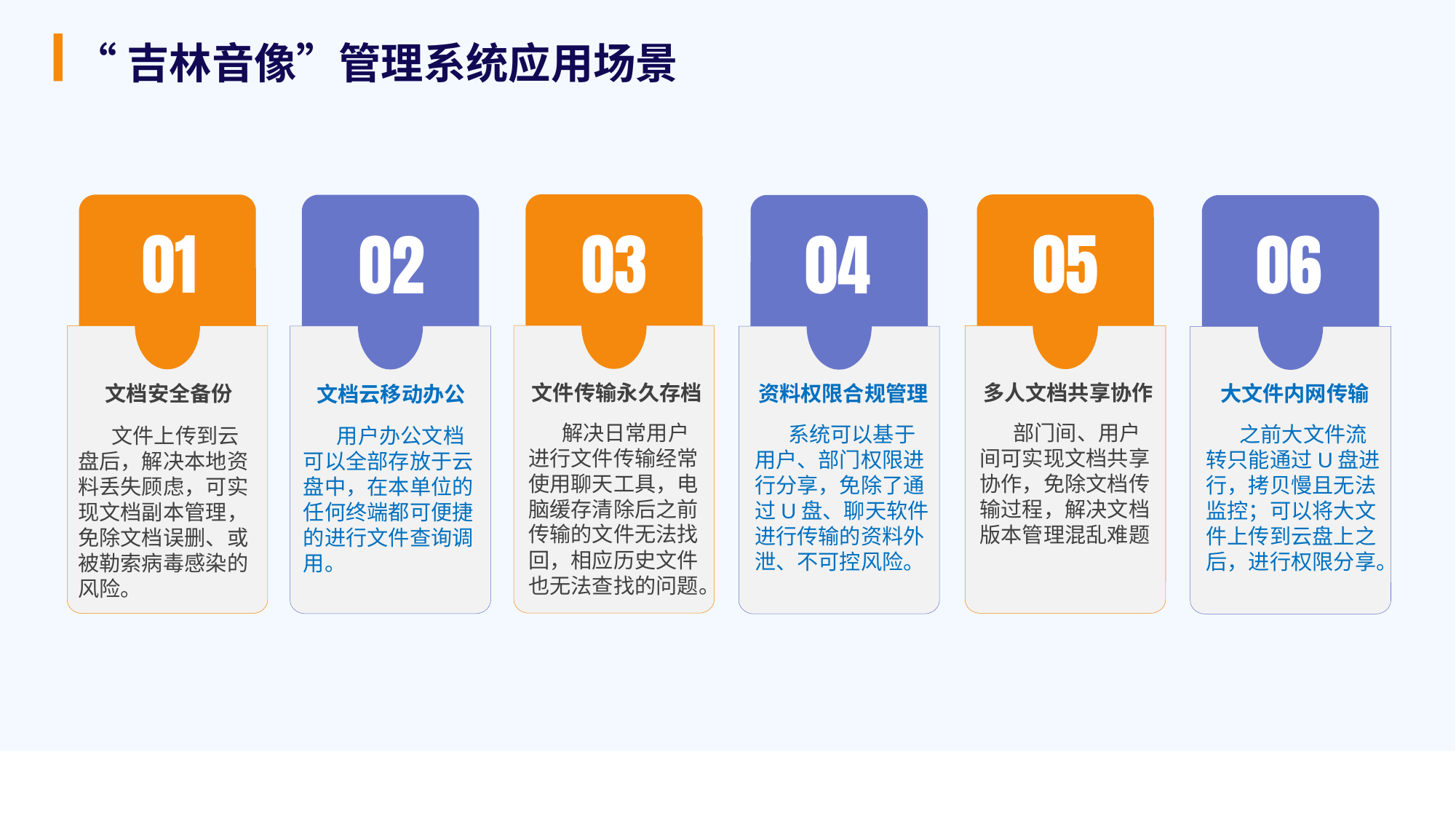

# “吉林音像”管理系统应用场景

03

文件传输永久存档
      解决日常用户进行文件传输经常使用聊天工具，电脑缓存清除后之前传输的文件无法找回，相应历史文件也无法查找的问题。

05

多人文档共享协作
      部门间、用户间可实现文档共享协作，免除文档传输过程，解决文档版本管理混乱难题

01

文档安全备份
      文件上传到云盘后，解决本地资料丢失顾虑，可实现文档副本管理，免除文档误删、或被勒索病毒感染的风险。

02

文档云移动办公
      用户办公文档可以全部存放于云盘中，在本单位的任何终端都可便捷的进行文件查询调用。

04

资料权限合规管理
      系统可以基于用户、部门权限进行分享，免除了通过U盘、聊天软件进行传输的资料外泄、不可控风险。

06

大文件内网传输
      之前大文件流转只能通过U盘进行，拷贝慢且无法监控；可以将大文件上传到云盘上之后，进行权限分享。